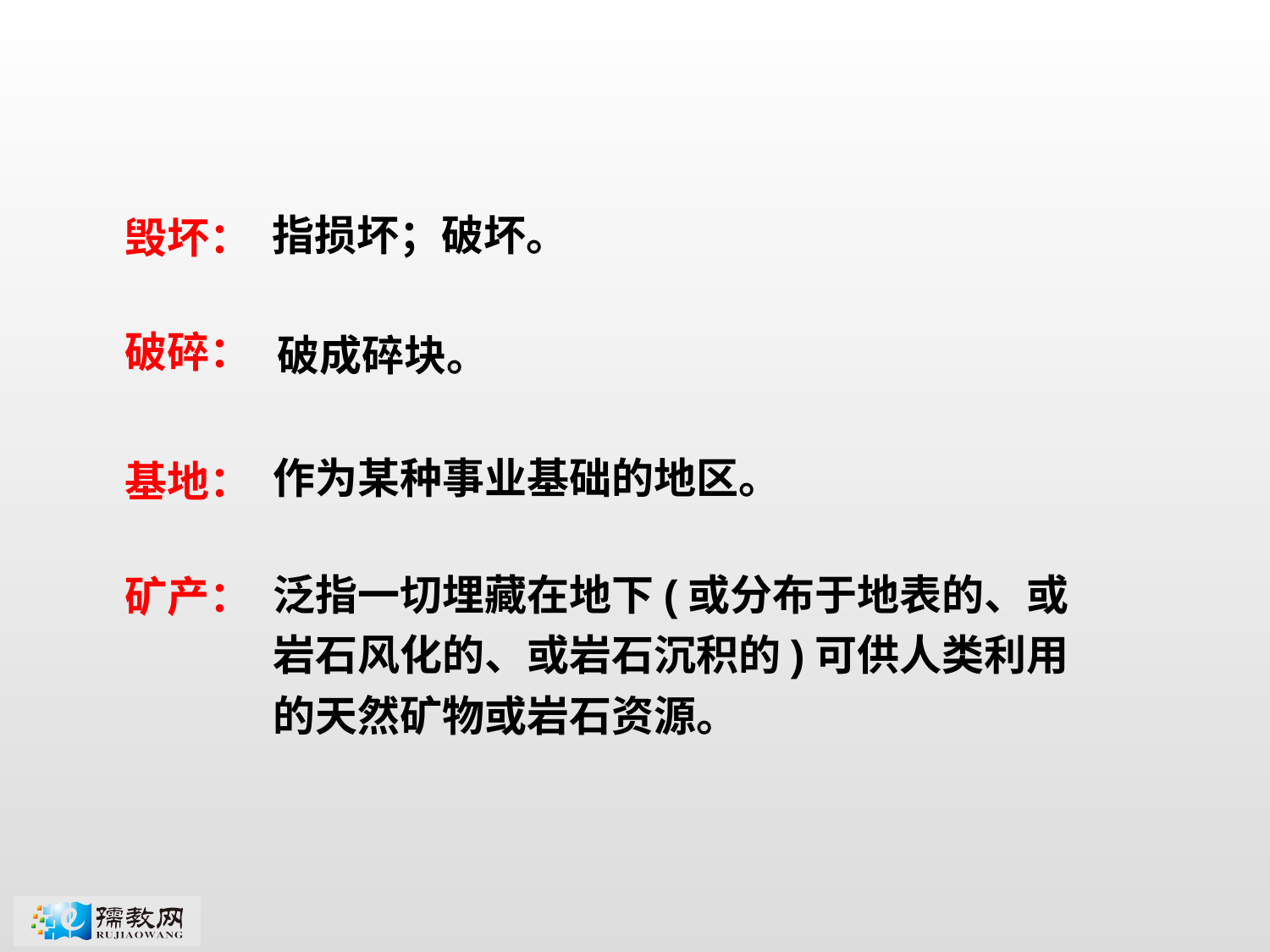

指损坏；破坏。
毁坏：
破成碎块。
破碎：
作为某种事业基础的地区。
基地：
泛指一切埋藏在地下(或分布于地表的、或岩石风化的、或岩石沉积的)可供人类利用的天然矿物或岩石资源。
矿产：